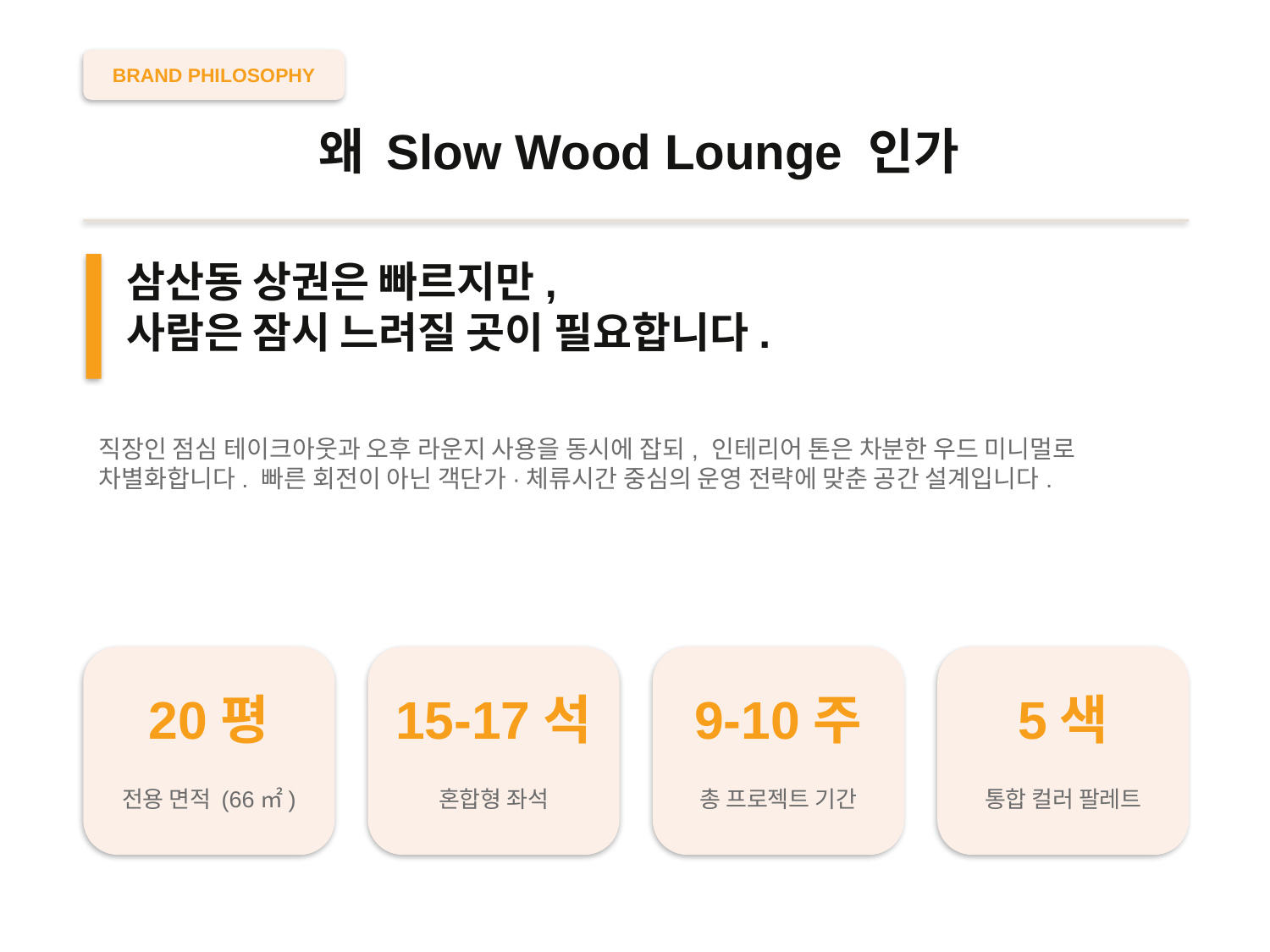

BRAND PHILOSOPHY
왜 Slow Wood Lounge 인가

삼산동 상권은 빠르지만,
사람은 잠시 느려질 곳이 필요합니다.

직장인 점심 테이크아웃과 오후 라운지 사용을 동시에 잡되, 인테리어 톤은 차분한 우드 미니멀로 차별화합니다. 빠른 회전이 아닌 객단가·체류시간 중심의 운영 전략에 맞춘 공간 설계입니다.

20평
15-17석
9-10주
5색
전용 면적 (66㎡)
혼합형 좌석
총 프로젝트 기간
통합 컬러 팔레트